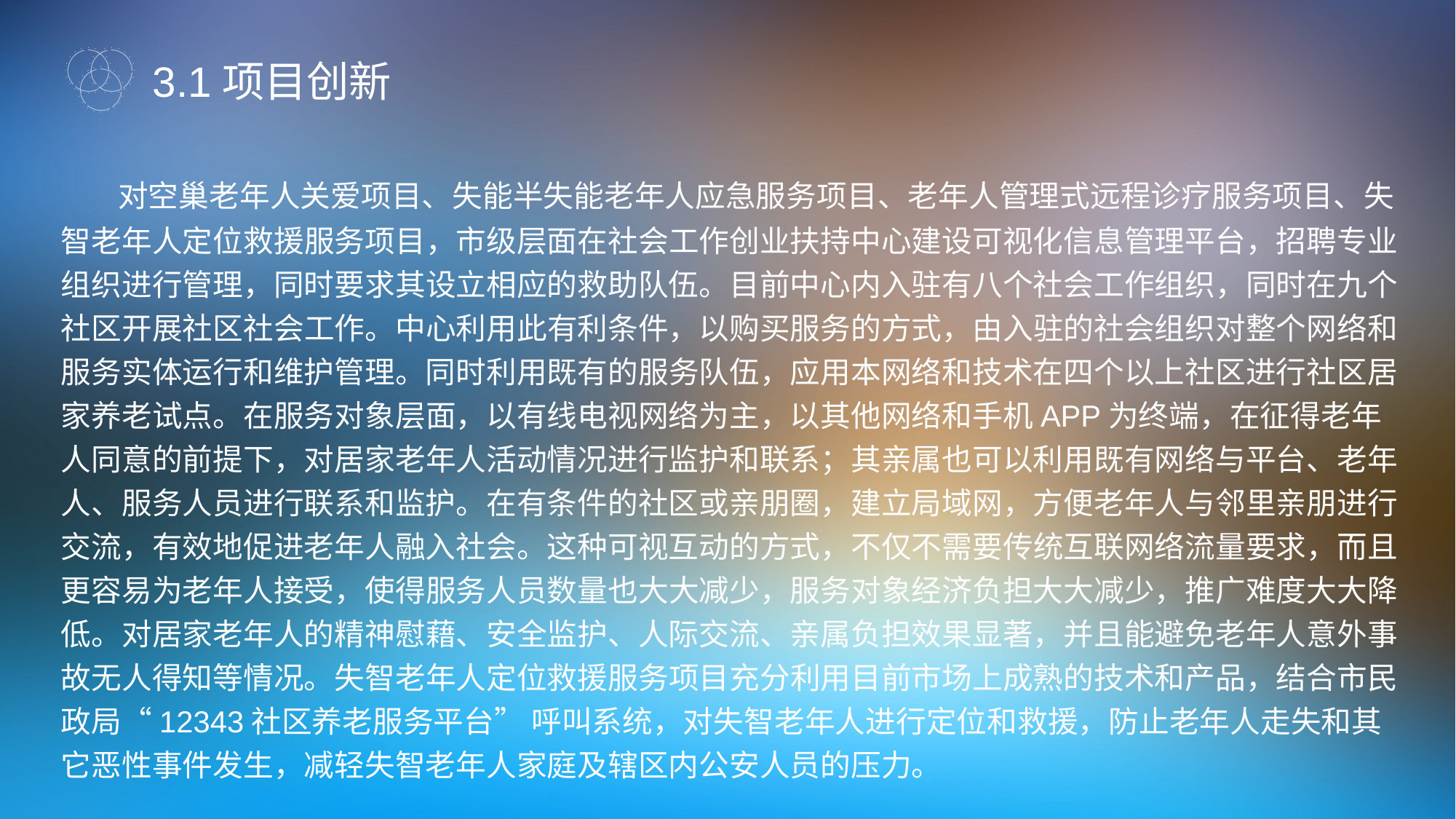

3.1项目创新
        对空巢老年人关爱项目、失能半失能老年人应急服务项目、老年人管理式远程诊疗服务项目、失智老年人定位救援服务项目，市级层面在社会工作创业扶持中心建设可视化信息管理平台，招聘专业组织进行管理，同时要求其设立相应的救助队伍。目前中心内入驻有八个社会工作组织，同时在九个社区开展社区社会工作。中心利用此有利条件，以购买服务的方式，由入驻的社会组织对整个网络和服务实体运行和维护管理。同时利用既有的服务队伍，应用本网络和技术在四个以上社区进行社区居家养老试点。在服务对象层面，以有线电视网络为主，以其他网络和手机APP为终端，在征得老年人同意的前提下，对居家老年人活动情况进行监护和联系；其亲属也可以利用既有网络与平台、老年人、服务人员进行联系和监护。在有条件的社区或亲朋圈，建立局域网，方便老年人与邻里亲朋进行交流，有效地促进老年人融入社会。这种可视互动的方式，不仅不需要传统互联网络流量要求，而且更容易为老年人接受，使得服务人员数量也大大减少，服务对象经济负担大大减少，推广难度大大降低。对居家老年人的精神慰藉、安全监护、人际交流、亲属负担效果显著，并且能避免老年人意外事故无人得知等情况。失智老年人定位救援服务项目充分利用目前市场上成熟的技术和产品，结合市民政局“12343社区养老服务平台” 呼叫系统，对失智老年人进行定位和救援，防止老年人走失和其它恶性事件发生，减轻失智老年人家庭及辖区内公安人员的压力。